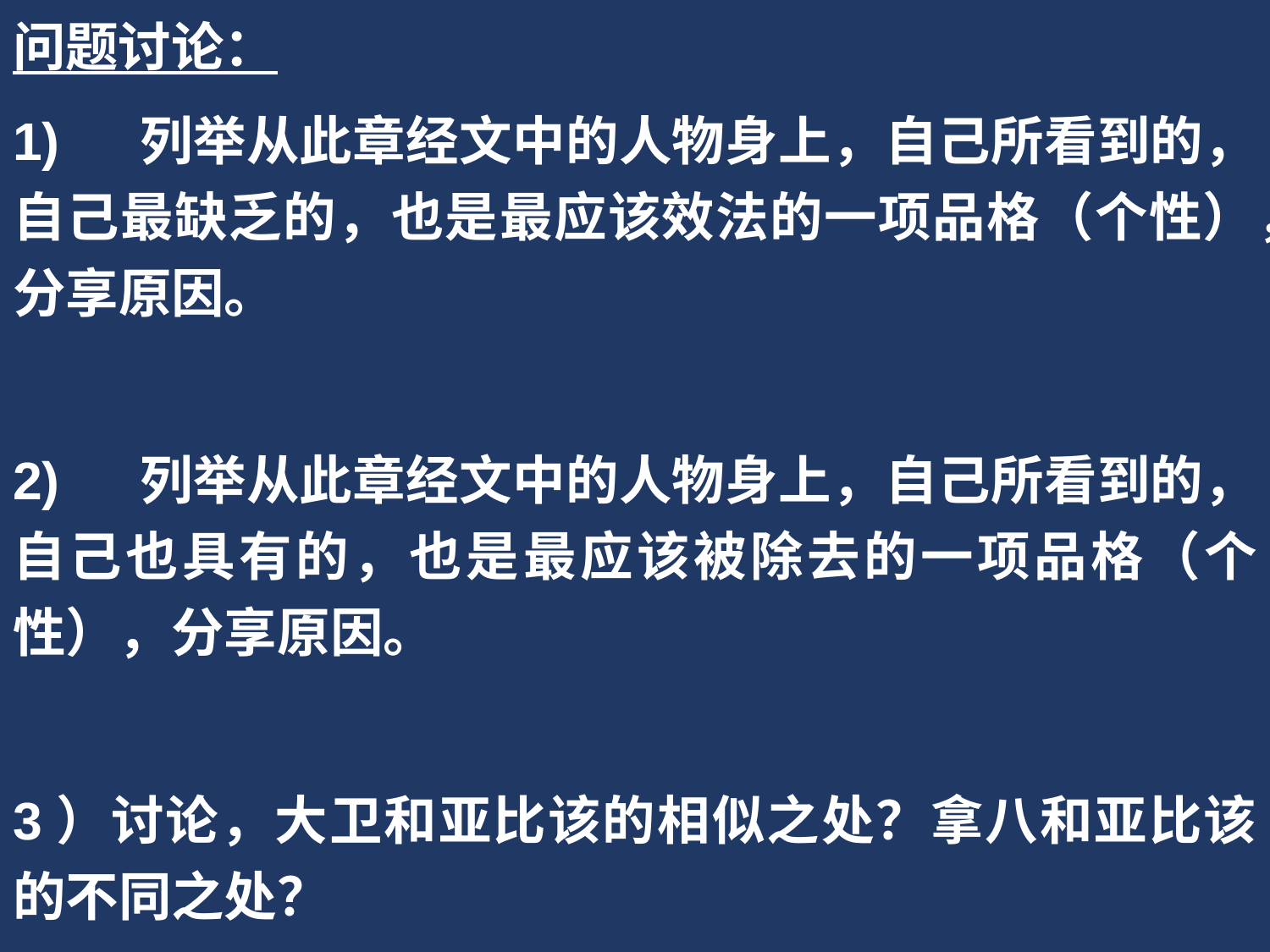

问题讨论：
1)	列举从此章经文中的人物身上，自己所看到的，自己最缺乏的，也是最应该效法的一项品格（个性），分享原因。

2)	列举从此章经文中的人物身上，自己所看到的，自己也具有的，也是最应该被除去的一项品格（个性），分享原因。

3）讨论，大卫和亚比该的相似之处？拿八和亚比该的不同之处？